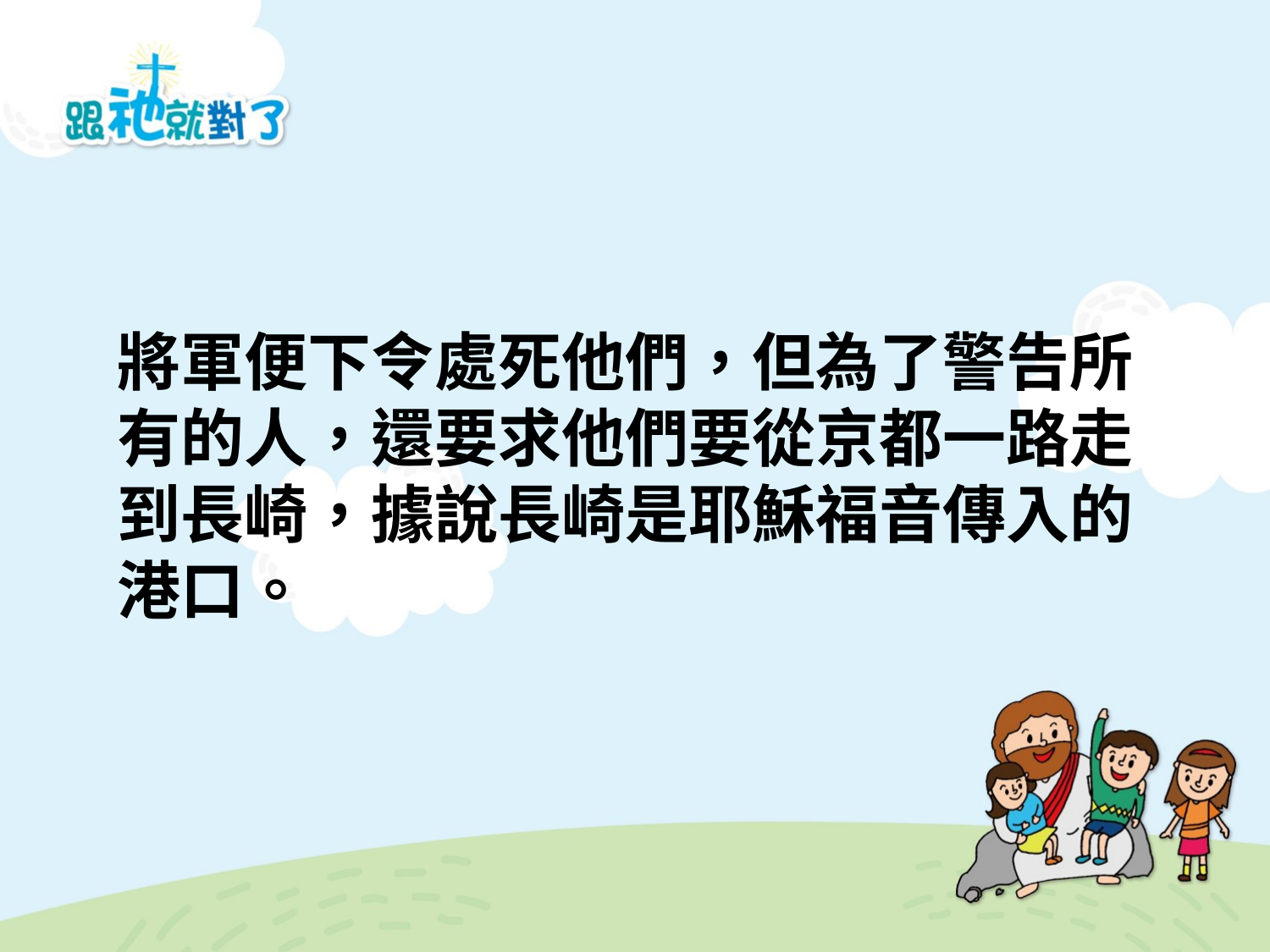

將軍便下令處死他們，但為了警告所有的人，還要求他們要從京都一路走到長崎，據說長崎是耶穌福音傳入的港口。